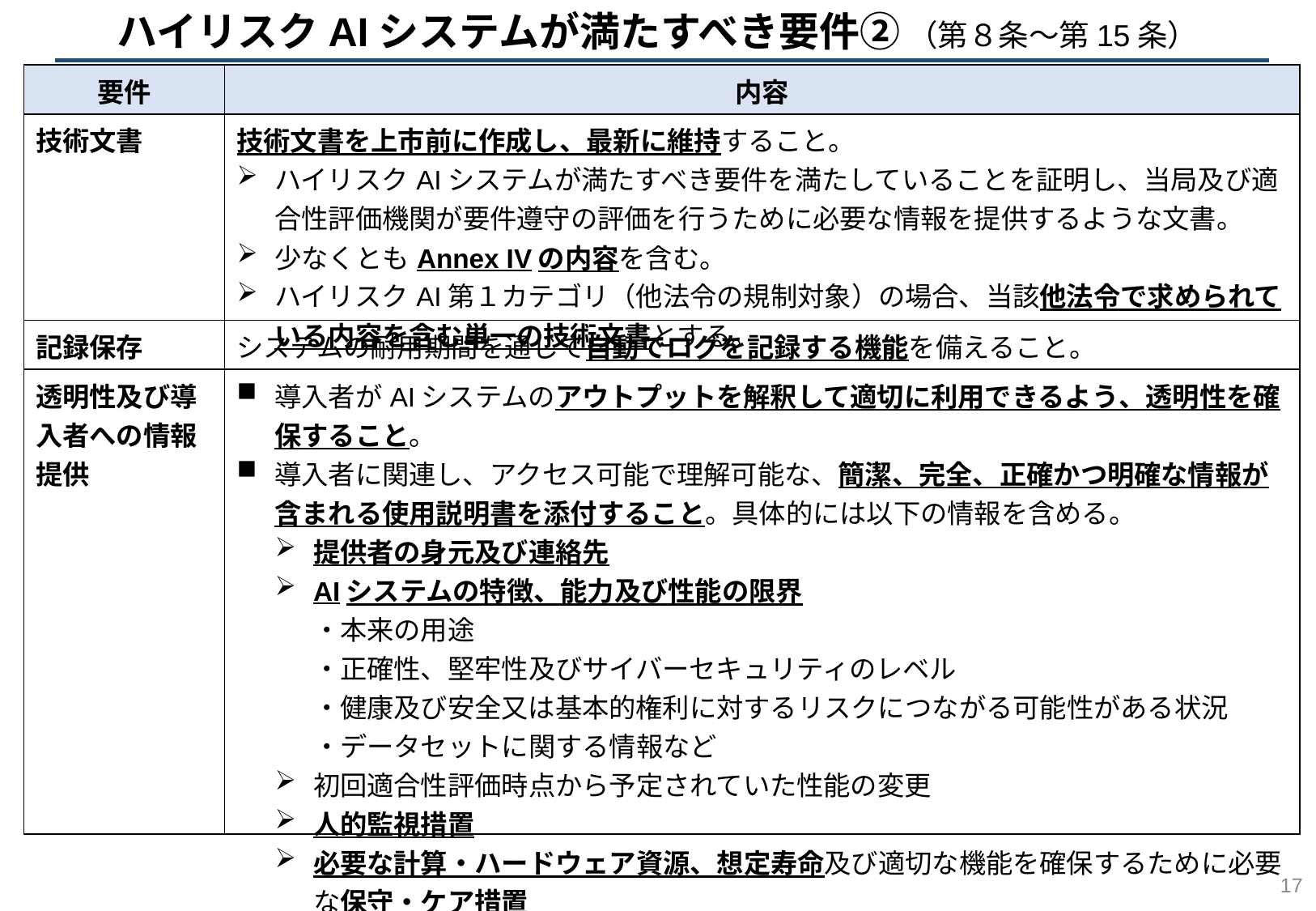

ハイリスクAIシステムが満たすべき要件② （第８条～第15条）
| 要件 | 内容 |
| --- | --- |
| 技術文書 | 技術文書を上市前に作成し、最新に維持すること。 ハイリスクAIシステムが満たすべき要件を満たしていることを証明し、当局及び適合性評価機関が要件遵守の評価を行うために必要な情報を提供するような文書。 少なくともAnnex IVの内容を含む。 ハイリスクAI第１カテゴリ（他法令の規制対象）の場合、当該他法令で求められている内容を含む単一の技術文書とする。 |
| 記録保存 | システムの耐用期間を通じて自動でログを記録する機能を備えること。 |
| 透明性及び導入者への情報提供 | 導入者がAIシステムのアウトプットを解釈して適切に利用できるよう、透明性を確保すること。 導入者に関連し、アクセス可能で理解可能な、簡潔、完全、正確かつ明確な情報が含まれる使用説明書を添付すること。具体的には以下の情報を含める。 提供者の身元及び連絡先 AIシステムの特徴、能力及び性能の限界 ・本来の用途 ・正確性、堅牢性及びサイバーセキュリティのレベル ・健康及び安全又は基本的権利に対するリスクにつながる可能性がある状況 ・データセットに関する情報など 初回適合性評価時点から予定されていた性能の変更 人的監視措置 必要な計算・ハードウェア資源、想定寿命及び適切な機能を確保するために必要な保守・ケア措置 |
17